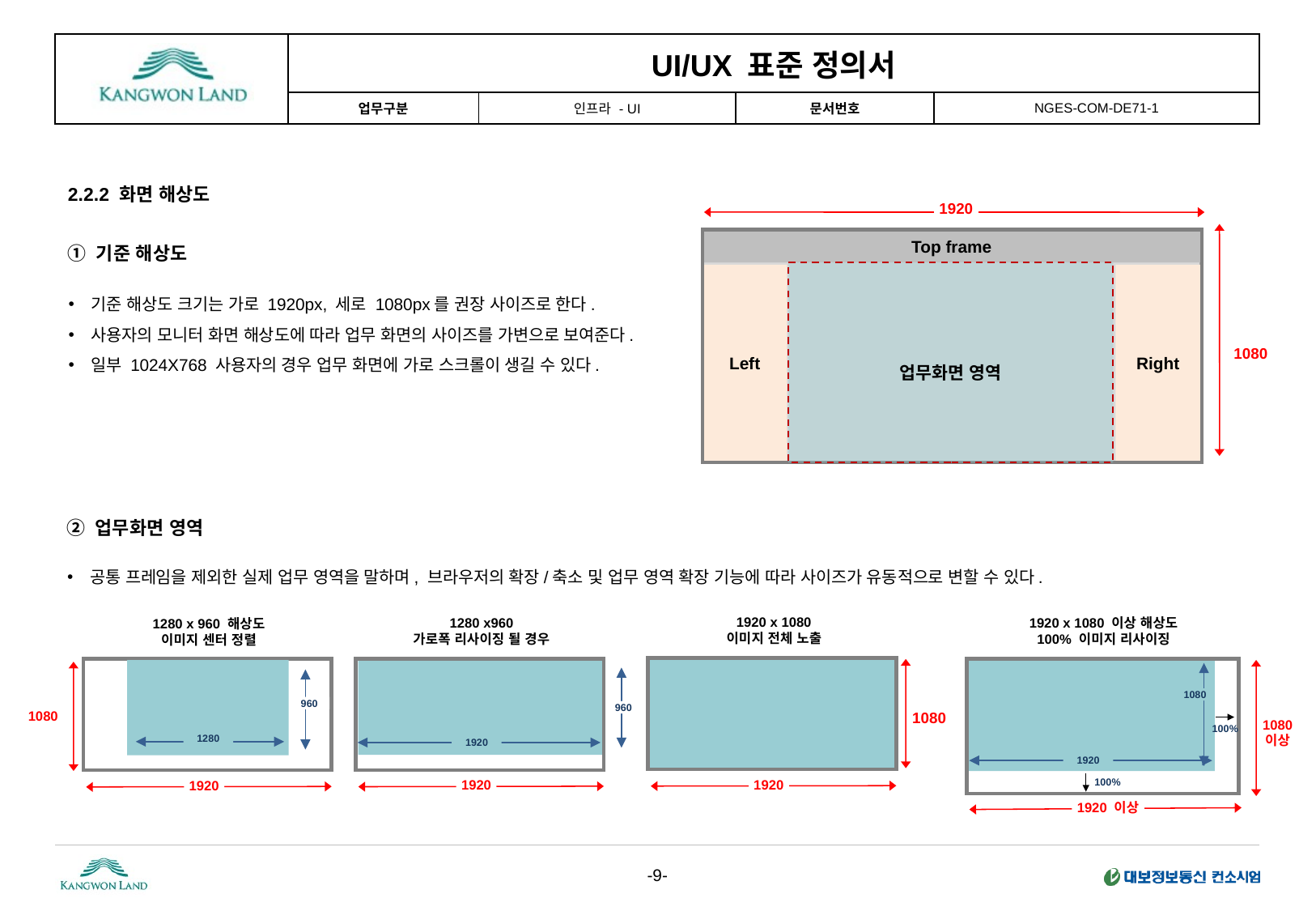

2.2.2 화면 해상도
1920

Top frame

① 기준 해상도
업무화면 영역
Left
Right
기준 해상도 크기는 가로 1920px, 세로 1080px를 권장 사이즈로 한다.
사용자의 모니터 화면 해상도에 따라 업무 화면의 사이즈를 가변으로 보여준다.
일부 1024X768 사용자의 경우 업무 화면에 가로 스크롤이 생길 수 있다.
1080
② 업무화면 영역
공통 프레임을 제외한 실제 업무 영역을 말하며, 브라우저의 확장/축소 및 업무 영역 확장 기능에 따라 사이즈가 유동적으로 변할 수 있다.
1920 x 1080
이미지 전체 노출
1280 x960
가로폭 리사이징 될 경우
1920 x 1080 이상 해상도
100% 이미지 리사이징
1280 x 960 해상도
이미지 센터 정렬

1080
960
960
1080
1080
1080
이상
100%
1280
1920
1920
100%
1920
1920
1920

1920 이상